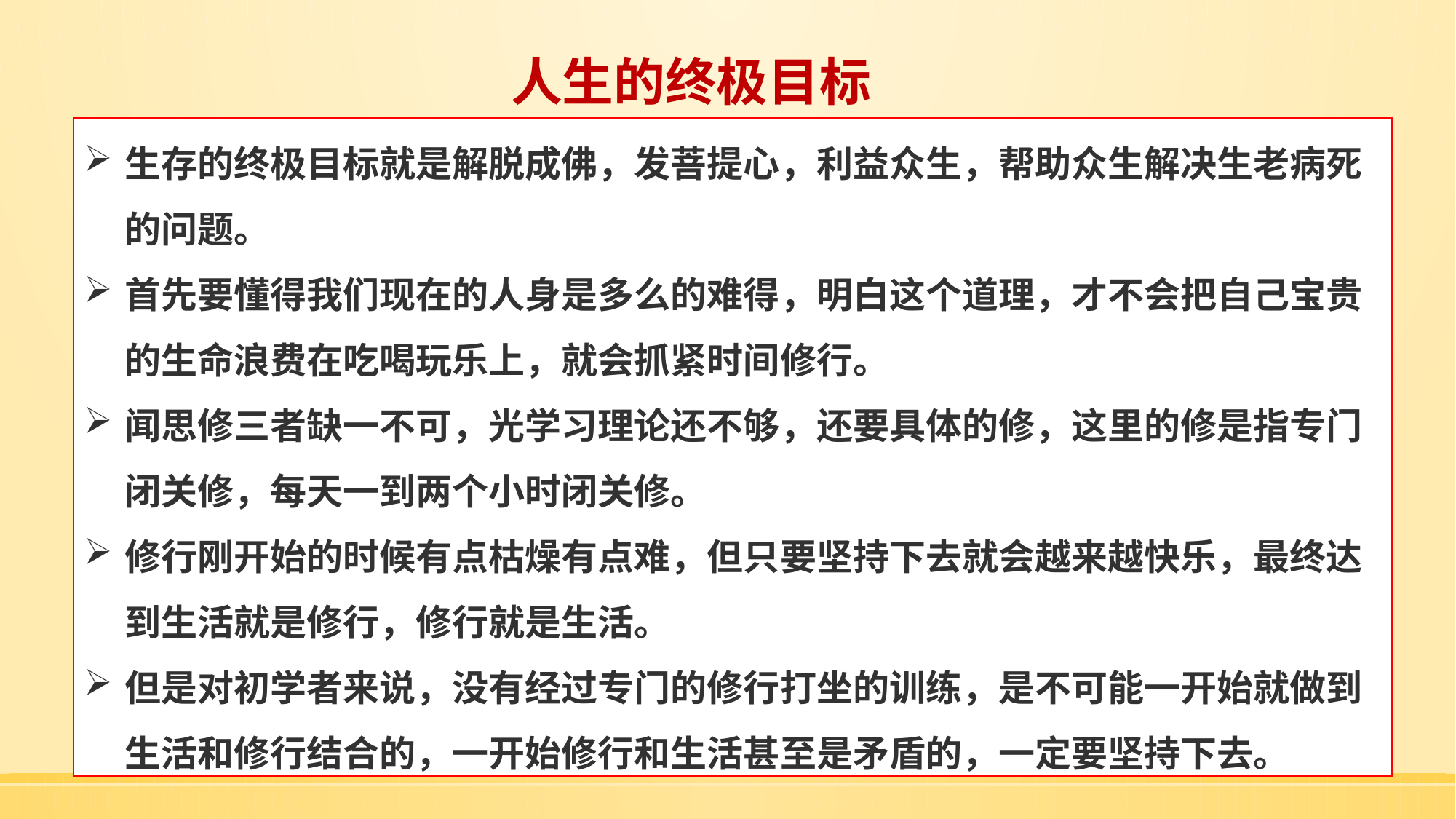

# 人生的终极目标
生存的终极目标就是解脱成佛，发菩提心，利益众生，帮助众生解决生老病死的问题。
首先要懂得我们现在的人身是多么的难得，明白这个道理，才不会把自己宝贵的生命浪费在吃喝玩乐上，就会抓紧时间修行。
闻思修三者缺一不可，光学习理论还不够，还要具体的修，这里的修是指专门闭关修，每天一到两个小时闭关修。
修行刚开始的时候有点枯燥有点难，但只要坚持下去就会越来越快乐，最终达到生活就是修行，修行就是生活。
但是对初学者来说，没有经过专门的修行打坐的训练，是不可能一开始就做到生活和修行结合的，一开始修行和生活甚至是矛盾的，一定要坚持下去。